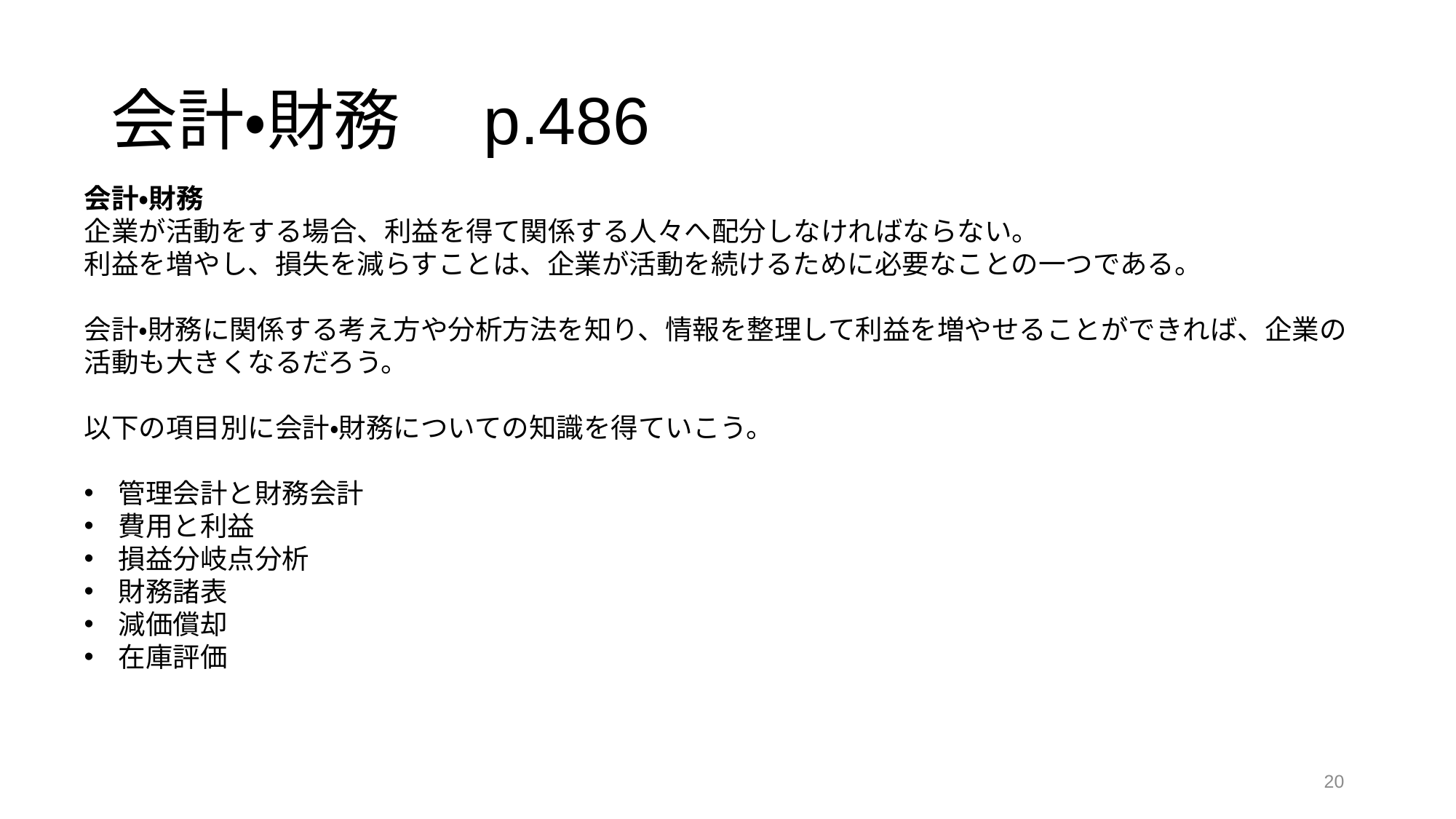

# 会計・財務　p.486
会計・財務
企業が活動をする場合、利益を得て関係する人々へ配分しなければならない。
利益を増やし、損失を減らすことは、企業が活動を続けるために必要なことの一つである。

会計・財務に関係する考え方や分析方法を知り、情報を整理して利益を増やせることができれば、企業の活動も大きくなるだろう。

以下の項目別に会計・財務についての知識を得ていこう。

管理会計と財務会計
費用と利益
損益分岐点分析
財務諸表
減価償却
在庫評価

20